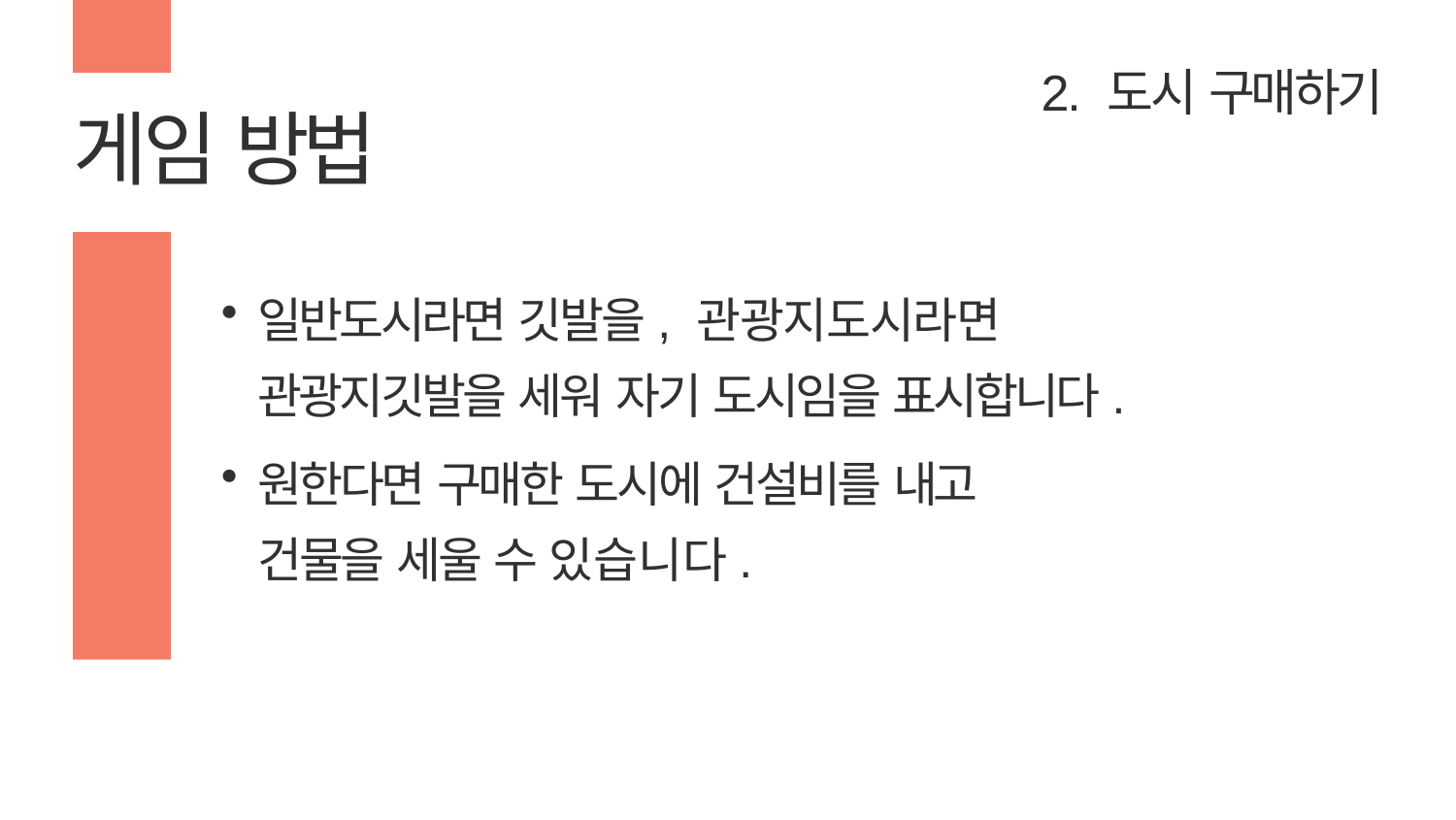

# 2. 도시 구매하기
게임 방법

일반도시라면 깃발을, 관광지도시라면
관광지깃발을 세워 자기 도시임을 표시합니다.
원한다면 구매한 도시에 건설비를 내고
건물을 세울 수 있습니다.